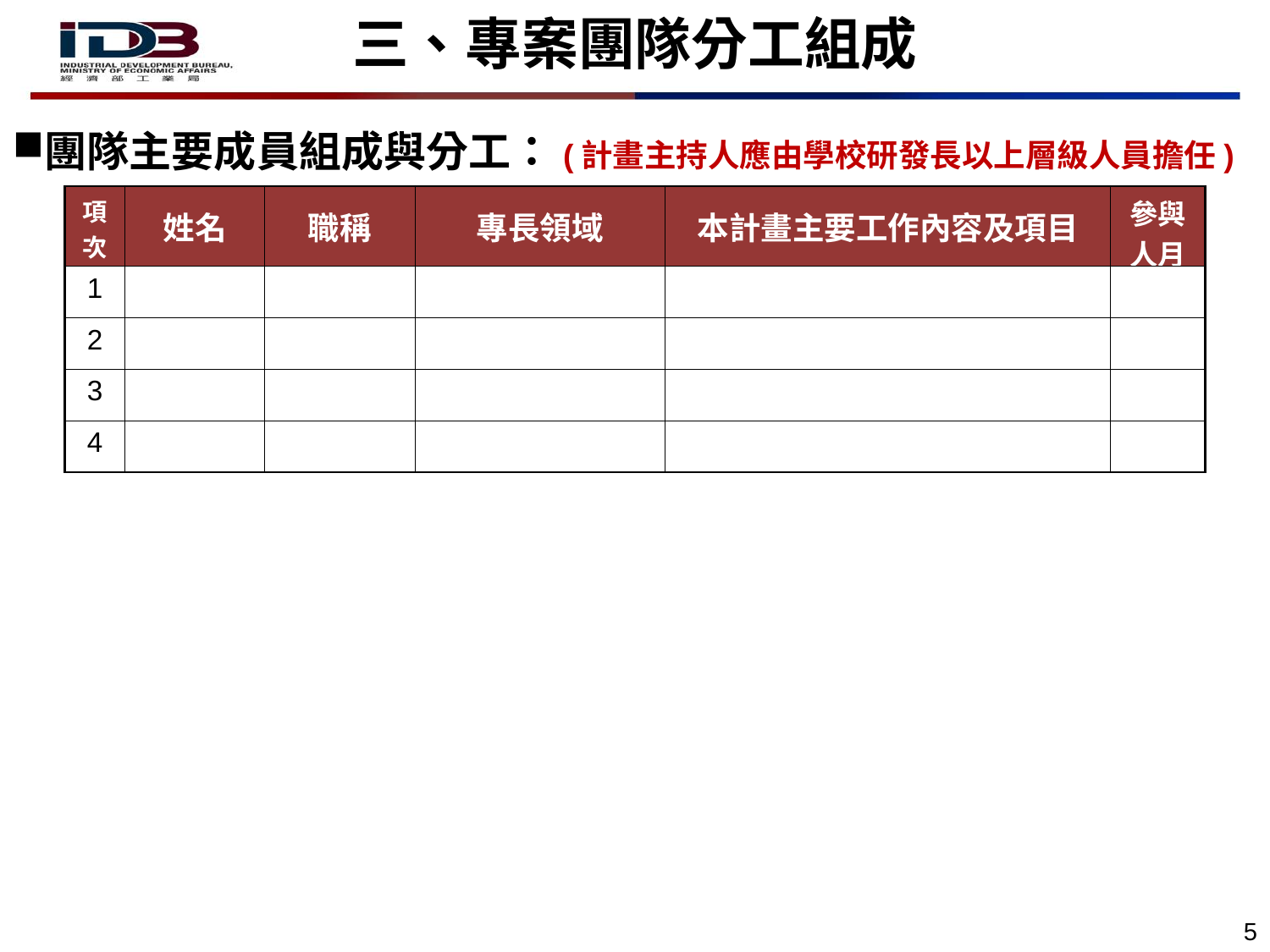

三、專案團隊分工組成
團隊主要成員組成與分工：(計畫主持人應由學校研發長以上層級人員擔任)
| 項 次 | 姓名 | 職稱 | 專長領域 | 本計畫主要工作內容及項目 | 參與人月 |
| --- | --- | --- | --- | --- | --- |
| 1 |  |  |  |  |  |
| 2 |  |  |  |  |  |
| 3 |  |  |  |  |  |
| 4 |  |  |  |  |  |